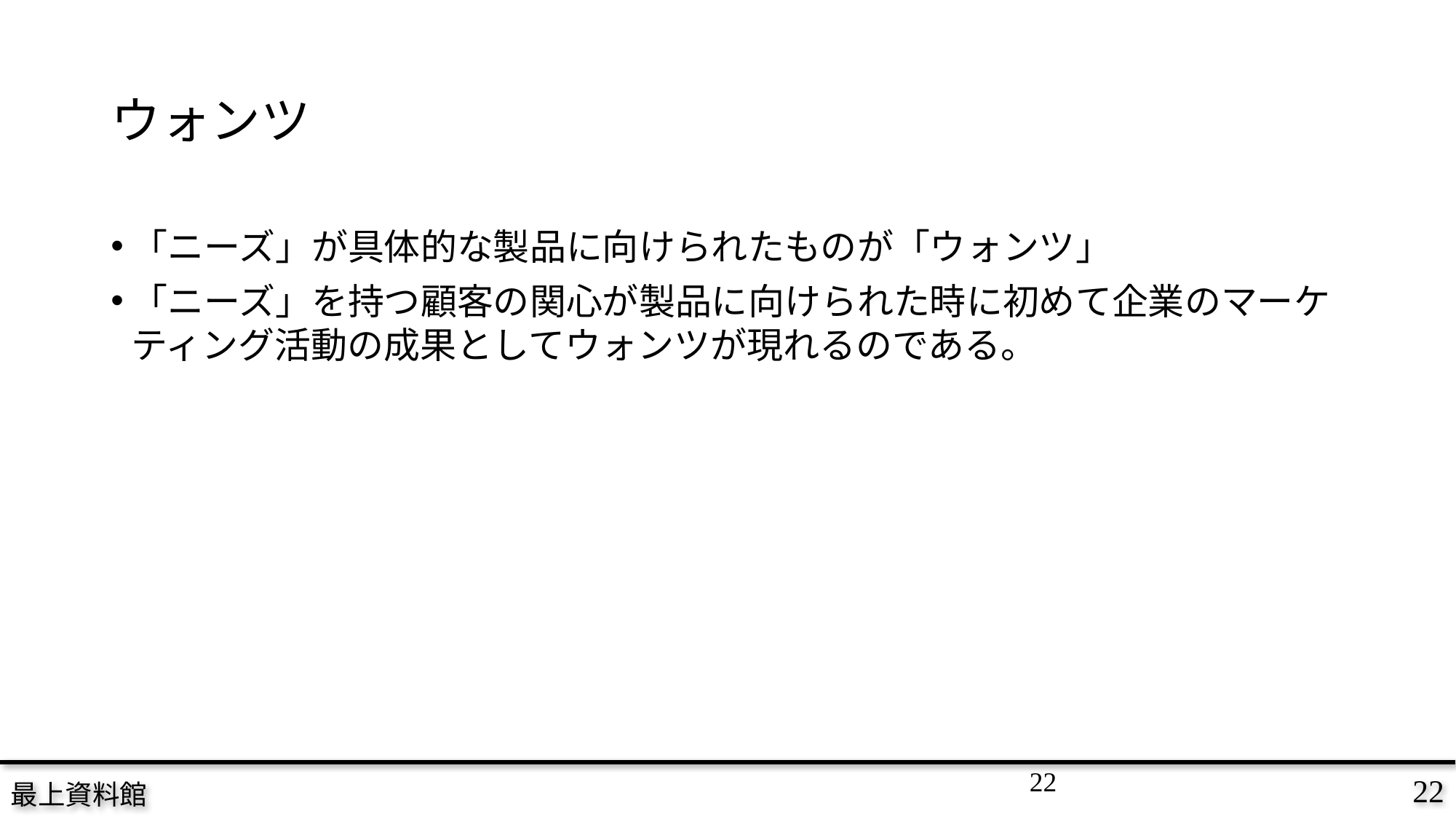

# ウォンツ
「ニーズ」が具体的な製品に向けられたものが「ウォンツ」
「ニーズ」を持つ顧客の関心が製品に向けられた時に初めて企業のマーケティング活動の成果としてウォンツが現れるのである。

22